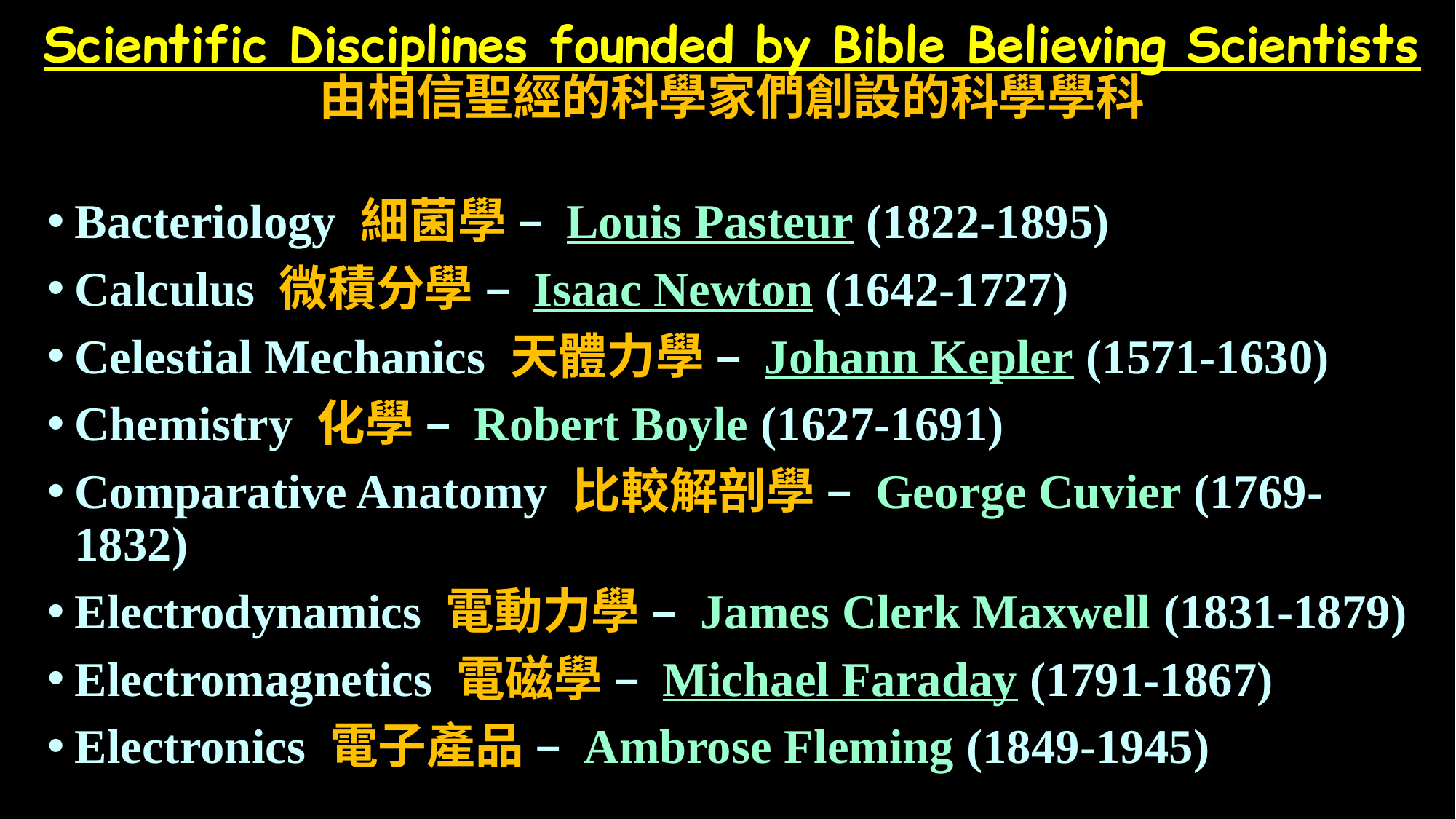

# Scientific Disciplines founded by Bible Believing Scientists 由相信聖經的科學家們創設的科學學科
Bacteriology 細菌學 – Louis Pasteur (1822-1895)
Calculus 微積分學 – Isaac Newton (1642-1727)
Celestial Mechanics 天體力學 – Johann Kepler (1571-1630)
Chemistry 化學 – Robert Boyle (1627-1691)
Comparative Anatomy 比較解剖學 – George Cuvier (1769-1832)
Electrodynamics 電動力學 – James Clerk Maxwell (1831-1879)
Electromagnetics 電磁學 – Michael Faraday (1791-1867)
Electronics 電子產品 – Ambrose Fleming (1849-1945)